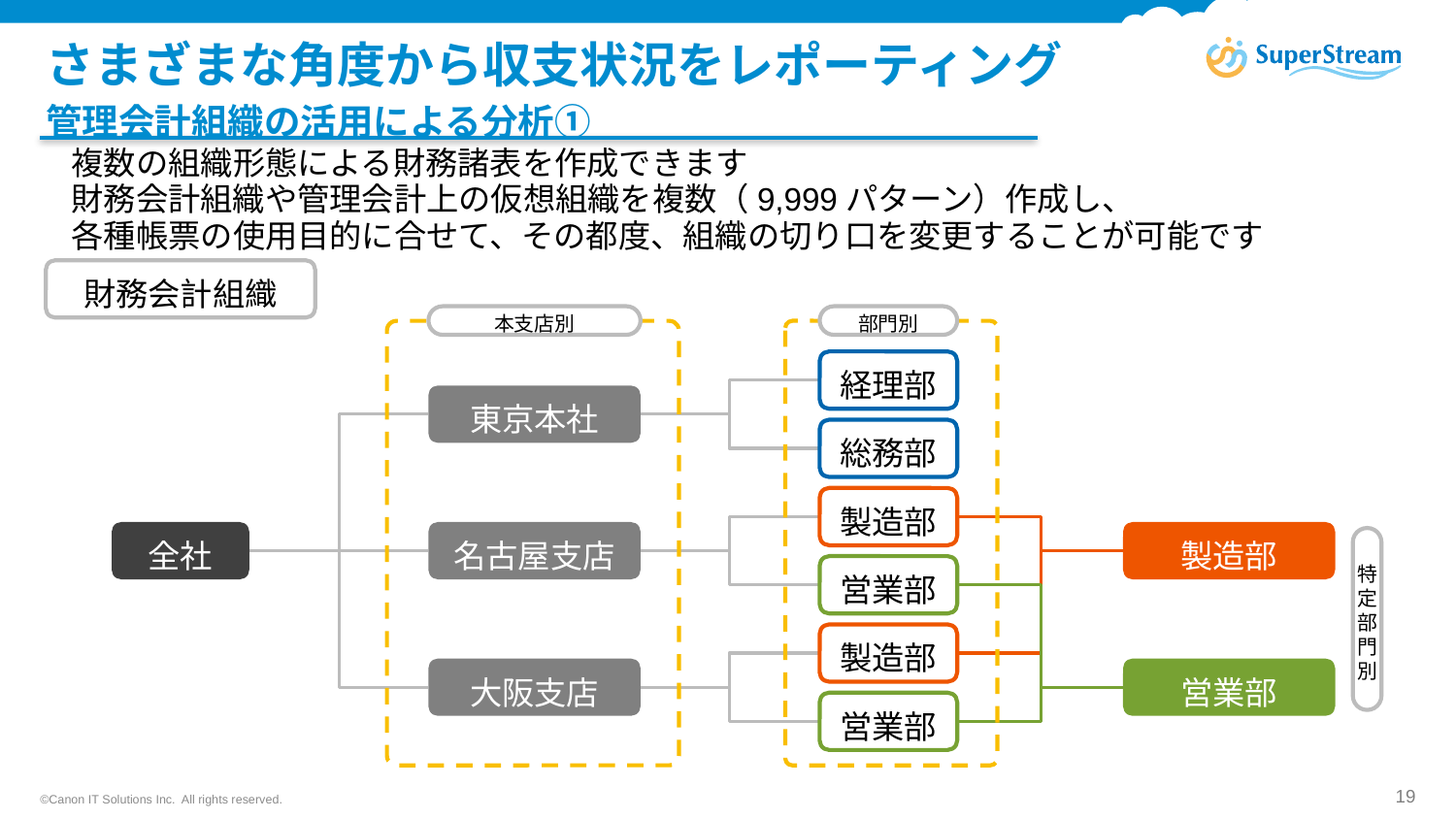

# さまざまな角度から収支状況をレポーティング
管理会計組織の活用による分析①

複数の組織形態による財務諸表を作成できます
財務会計組織や管理会計上の仮想組織を複数（9,999パターン）作成し、
各種帳票の使用目的に合せて、その都度、組織の切り口を変更することが可能です

財務会計組織
本支店別
部門別

経理部
東京本社
総務部
製造部
全社
名古屋支店
製造部
特
定
部
門
別
営業部
製造部
大阪支店
営業部
営業部
©Canon IT Solutions Inc.  All rights reserved.
19